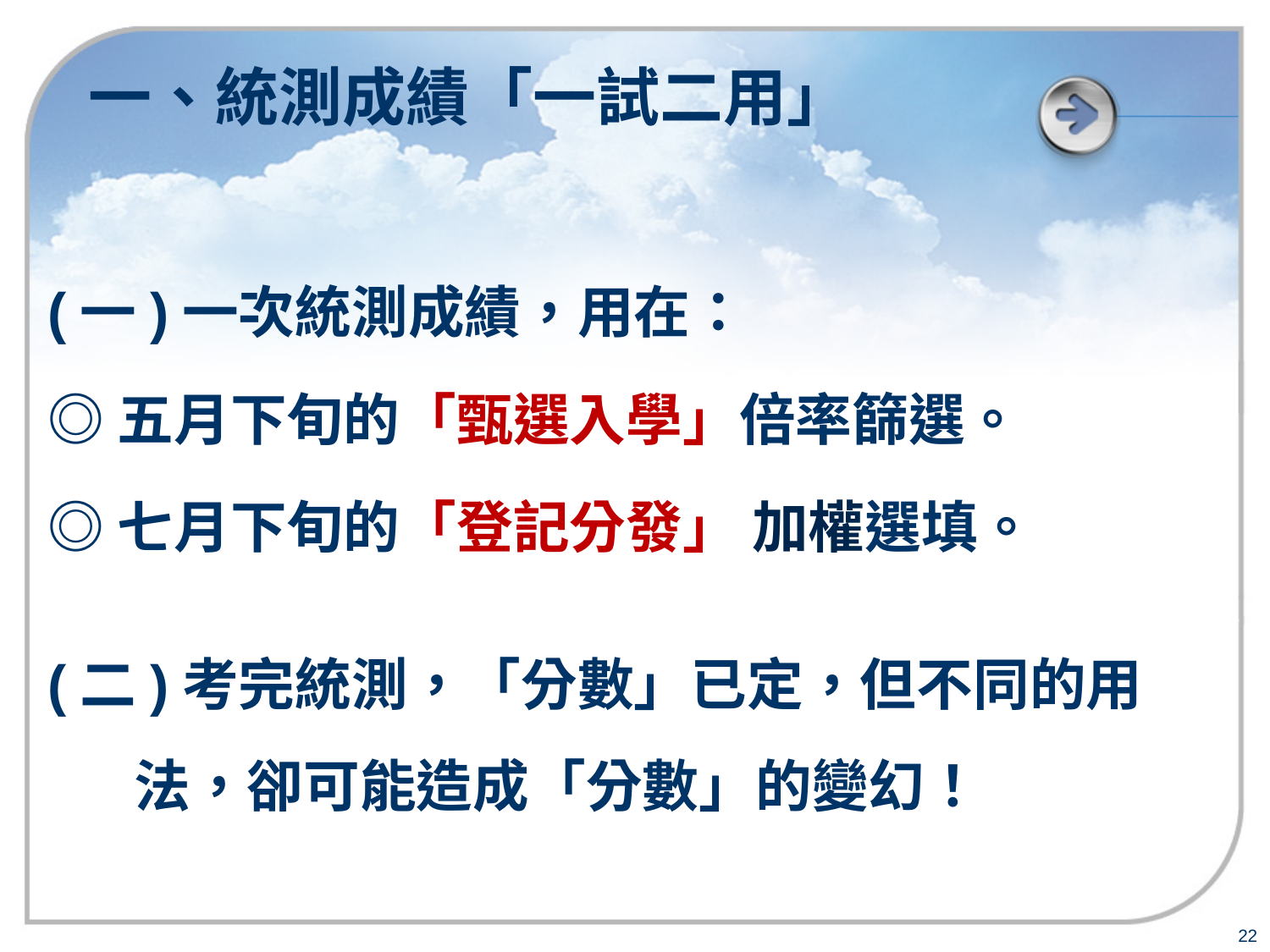

一、統測成績「一試二用」
(一)一次統測成績，用在：
◎五月下旬的「甄選入學」倍率篩選。
◎七月下旬的「登記分發」 加權選填。
(二)考完統測，「分數」已定，但不同的用法，卻可能造成「分數」的變幻！
22